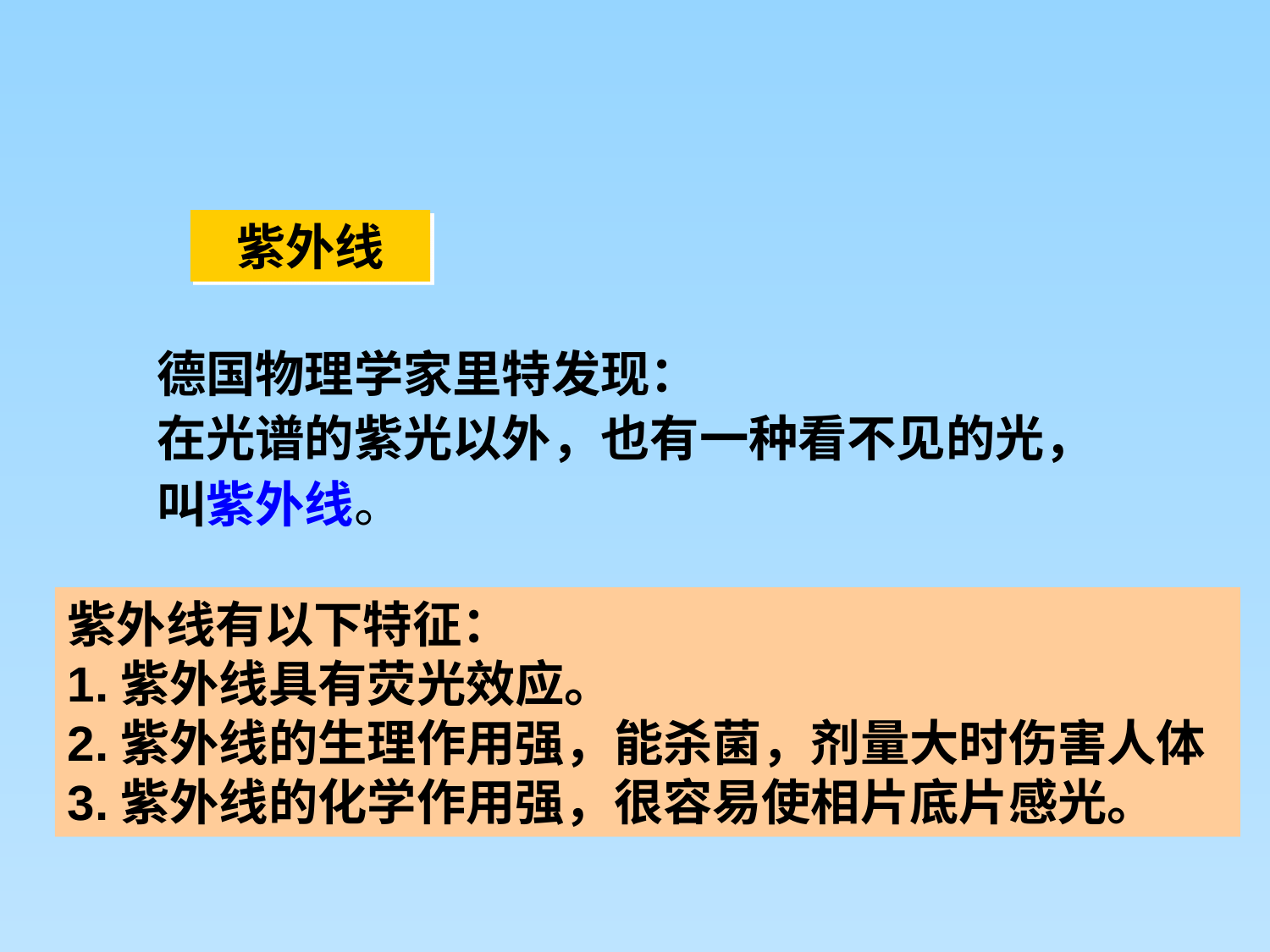

紫外线
德国物理学家里特发现：
在光谱的紫光以外，也有一种看不见的光，叫紫外线。
紫外线有以下特征：
1.紫外线具有荧光效应。
2.紫外线的生理作用强，能杀菌，剂量大时伤害人体3.紫外线的化学作用强，很容易使相片底片感光。